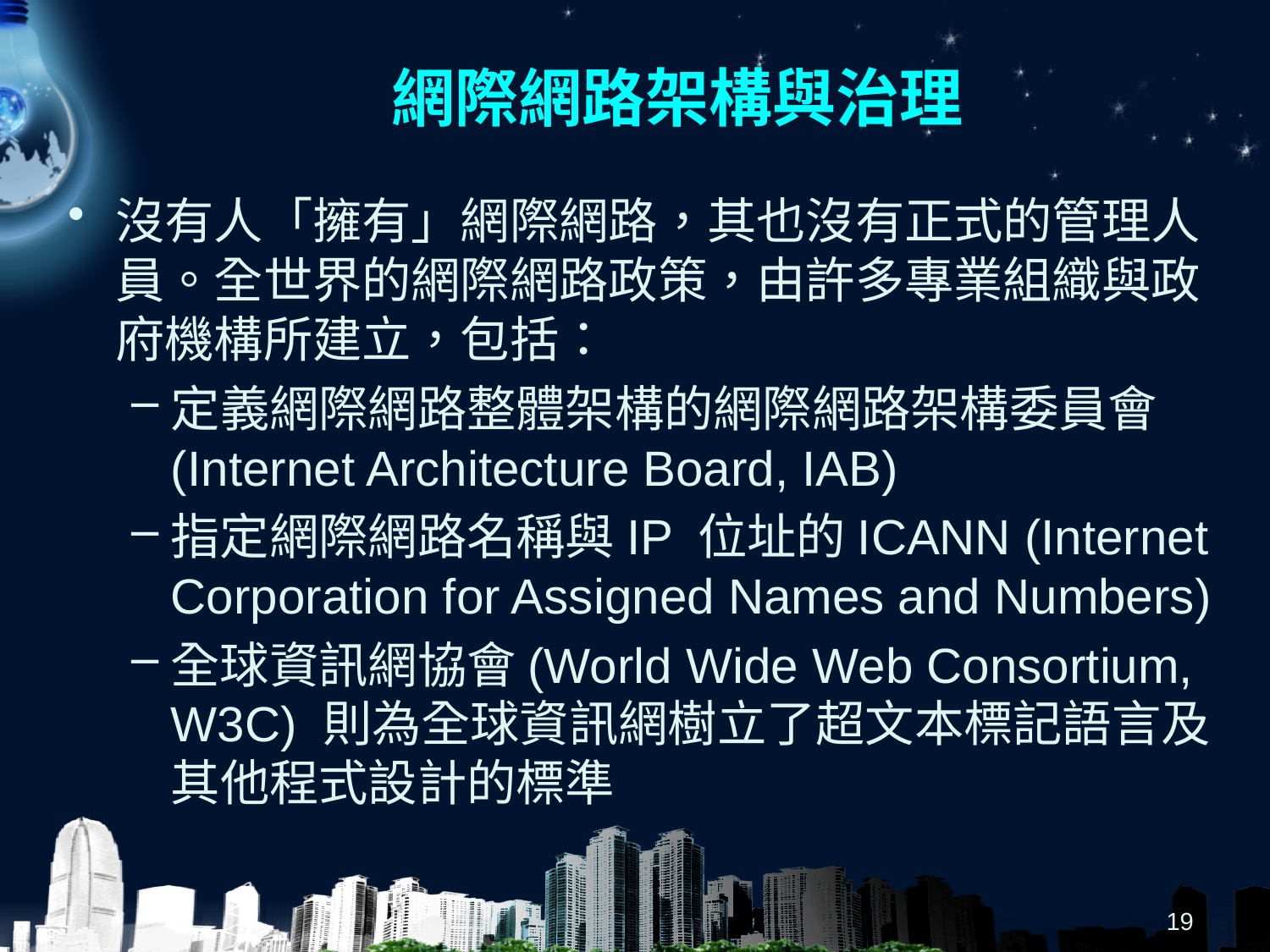

# 網際網路架構與治理
沒有人「擁有」網際網路，其也沒有正式的管理人員。全世界的網際網路政策，由許多專業組織與政府機構所建立，包括：
定義網際網路整體架構的網際網路架構委員會(Internet Architecture Board, IAB)
指定網際網路名稱與IP 位址的ICANN (Internet Corporation for Assigned Names and Numbers)
全球資訊網協會(World Wide Web Consortium, W3C) 則為全球資訊網樹立了超文本標記語言及其他程式設計的標準
19